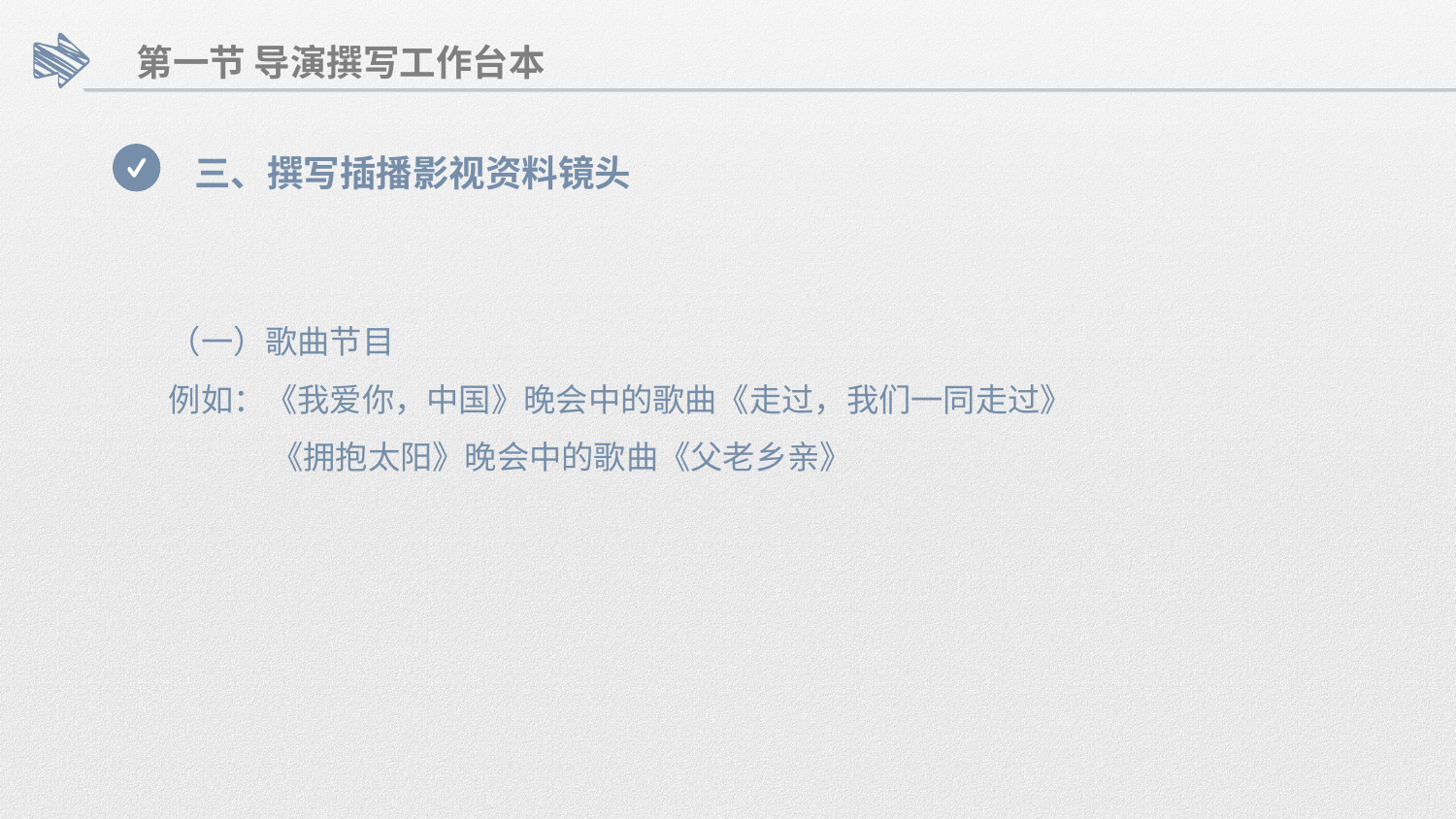

第一节 导演撰写工作台本
三、撰写插播影视资料镜头

（一）歌曲节目
例如：《我爱你，中国》晚会中的歌曲《走过，我们一同走过》
             《拥抱太阳》晚会中的歌曲《父老乡亲》